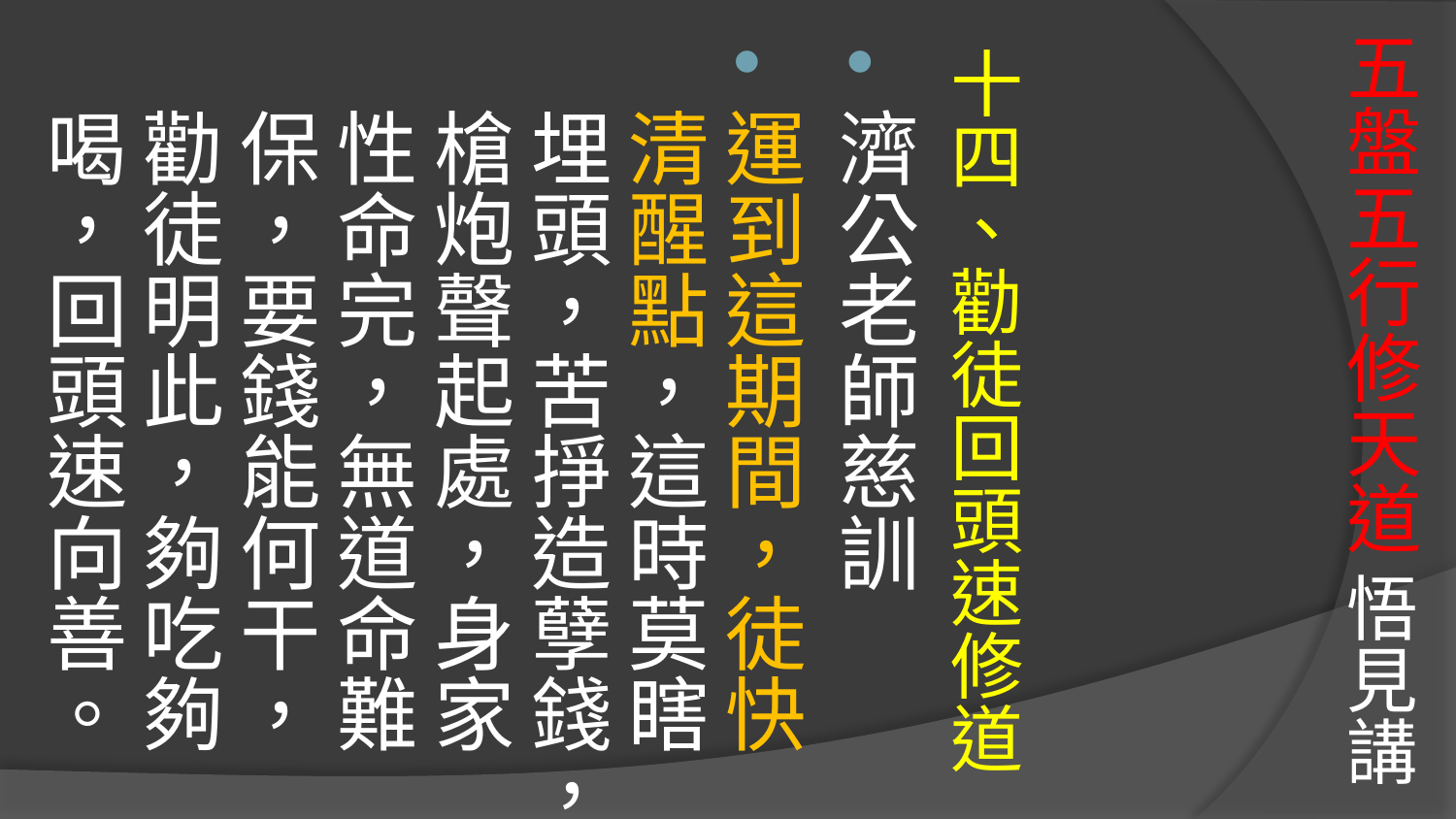

# 五盤五行修天道 悟見講
十四、勸徒回頭速修道
濟公老師慈訓
運到這期間，徒快清醒點，這時莫瞎埋頭，苦掙造孽錢，槍炮聲起處，身家性命完，無道命難保，要錢能何干，勸徒明此，夠吃夠喝，回頭速向善。